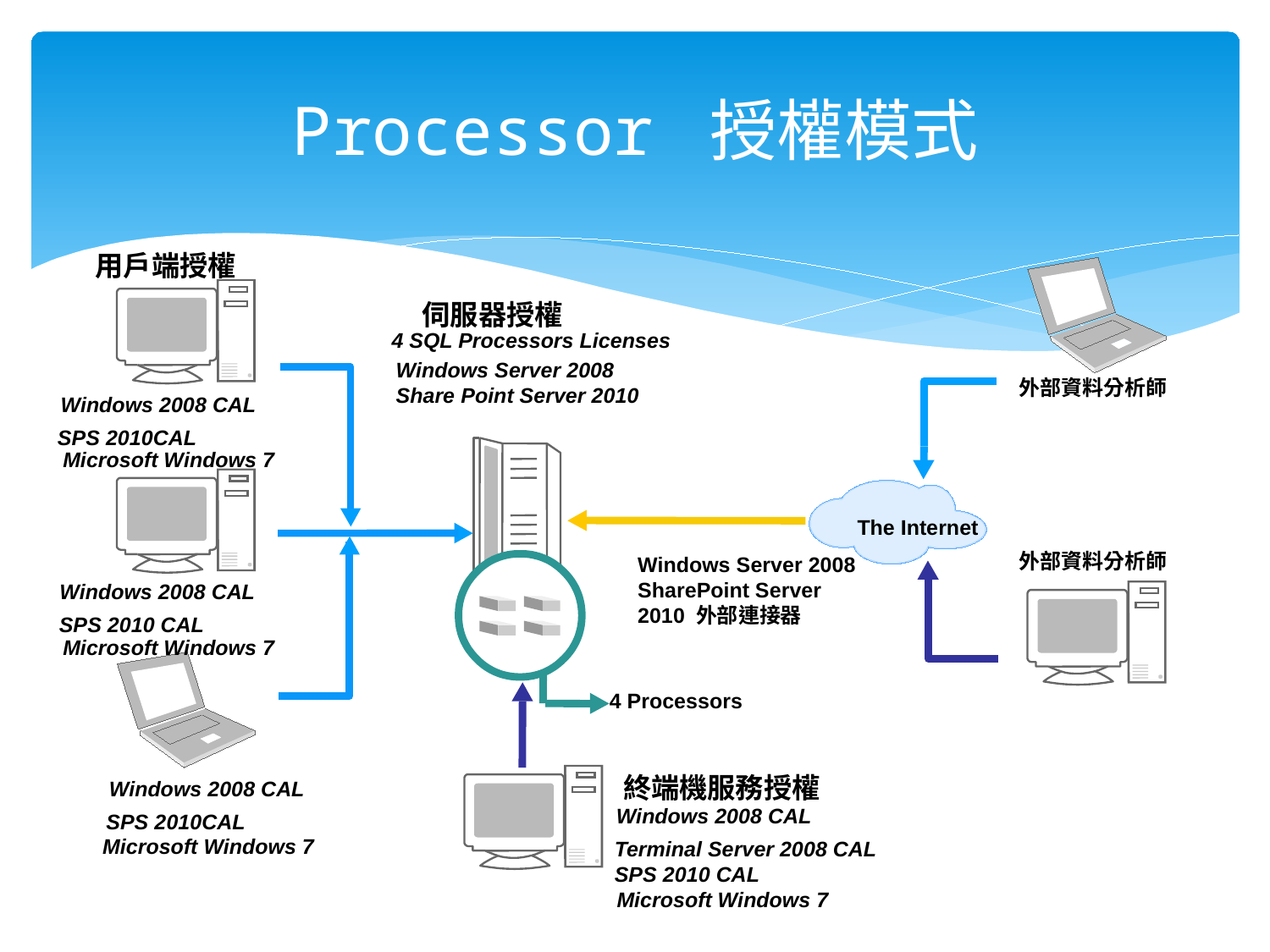

# Processor 授權模式

用戶端授權

外部資料分析師

伺服器授權
4 SQL Processors Licenses
Windows Server 2008
Share Point Server 2010

4 Processors

The Internet

Windows 2008 CAL
SPS 2010CAL
Microsoft Windows 7

Windows Server 2008
SharePoint Server 2010 外部連接器
外部資料分析師

Windows 2008 CAL

SPS 2010 CAL
Microsoft Windows 7

終端機服務授權
Windows 2008 CAL
Windows 2008 CAL
SPS 2010CAL
Microsoft Windows 7
Terminal Server 2008 CAL
SPS 2010 CAL
Microsoft Windows 7